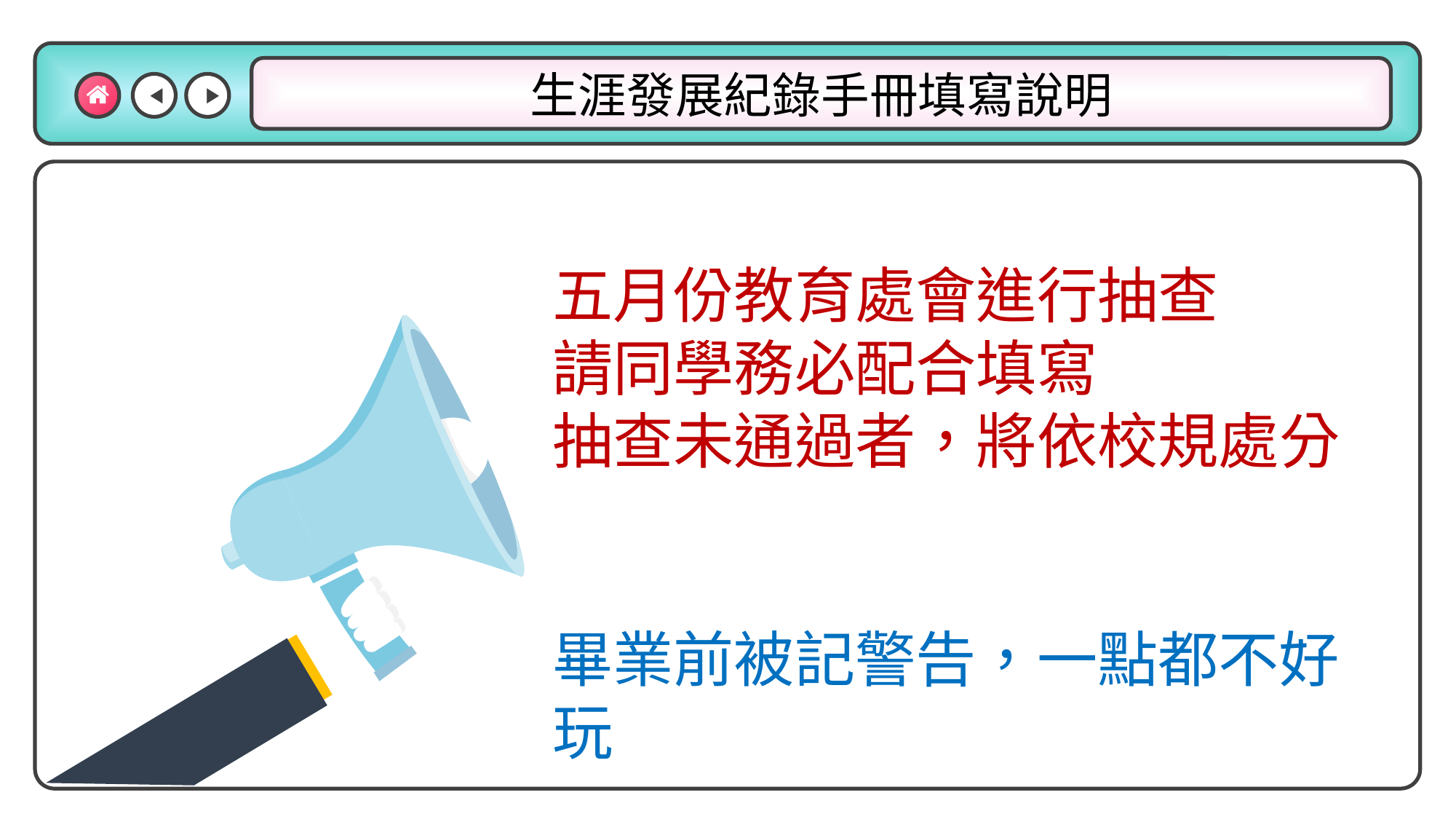

◀
▶

生涯發展紀錄手冊填寫說明

五月份教育處會進行抽查
請同學務必配合填寫
抽查未通過者，將依校規處分

畢業前被記警告，一點都不好玩